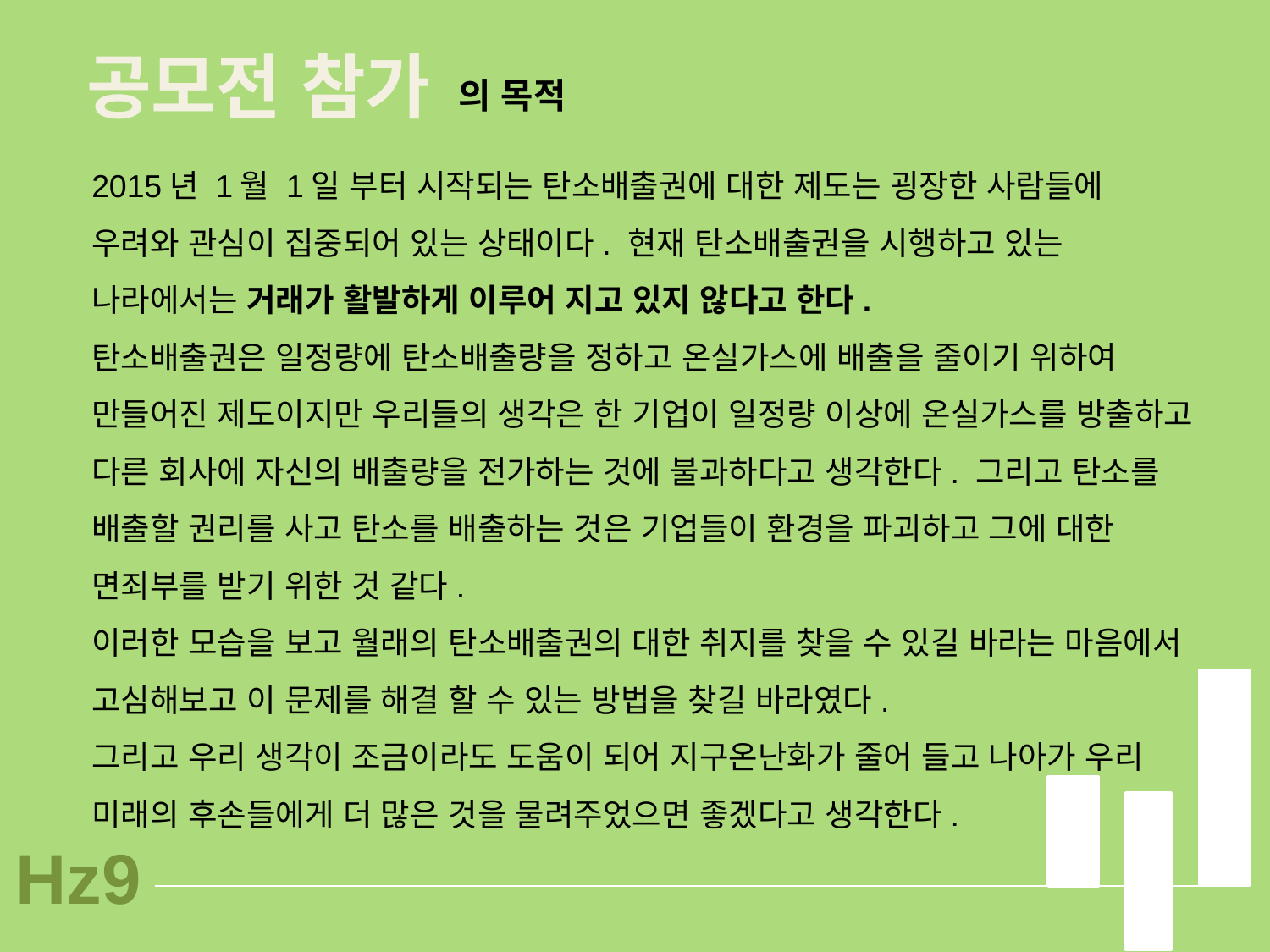

공모전 참가
의 목적
2015년 1월 1일 부터 시작되는 탄소배출권에 대한 제도는 굉장한 사람들에 우려와 관심이 집중되어 있는 상태이다. 현재 탄소배출권을 시행하고 있는 나라에서는 거래가 활발하게 이루어 지고 있지 않다고 한다.
탄소배출권은 일정량에 탄소배출량을 정하고 온실가스에 배출을 줄이기 위하여 만들어진 제도이지만 우리들의 생각은 한 기업이 일정량 이상에 온실가스를 방출하고 다른 회사에 자신의 배출량을 전가하는 것에 불과하다고 생각한다. 그리고 탄소를 배출할 권리를 사고 탄소를 배출하는 것은 기업들이 환경을 파괴하고 그에 대한 면죄부를 받기 위한 것 같다.
이러한 모습을 보고 월래의 탄소배출권의 대한 취지를 찾을 수 있길 바라는 마음에서 고심해보고 이 문제를 해결 할 수 있는 방법을 찾길 바라였다.
그리고 우리 생각이 조금이라도 도움이 되어 지구온난화가 줄어 들고 나아가 우리 미래의 후손들에게 더 많은 것을 물려주었으면 좋겠다고 생각한다.

Hz9